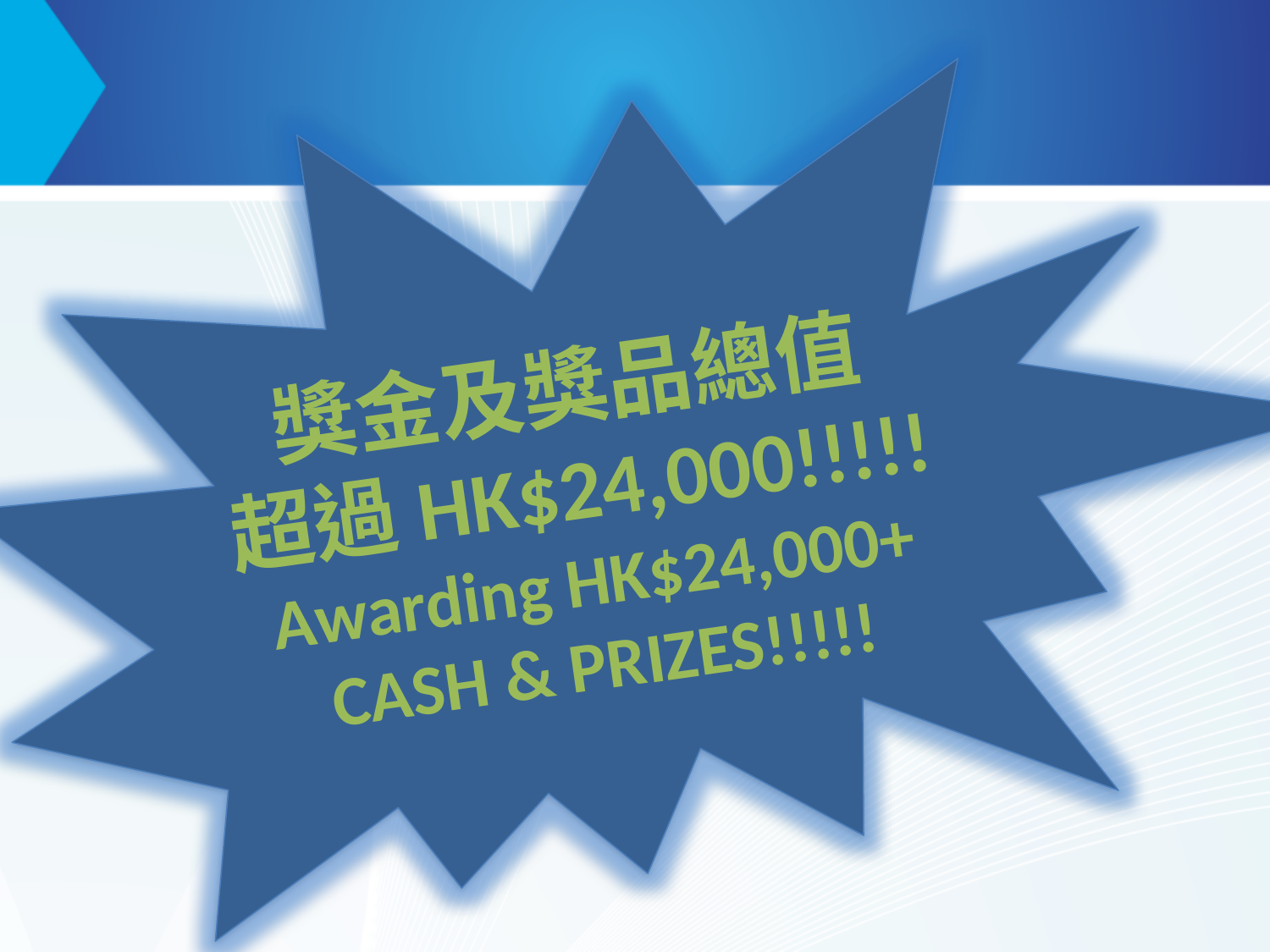

#
獎金及獎品總值
超過HK$24,000!!!!!
Awarding HK$24,000+
CASH & PRIZES!!!!!